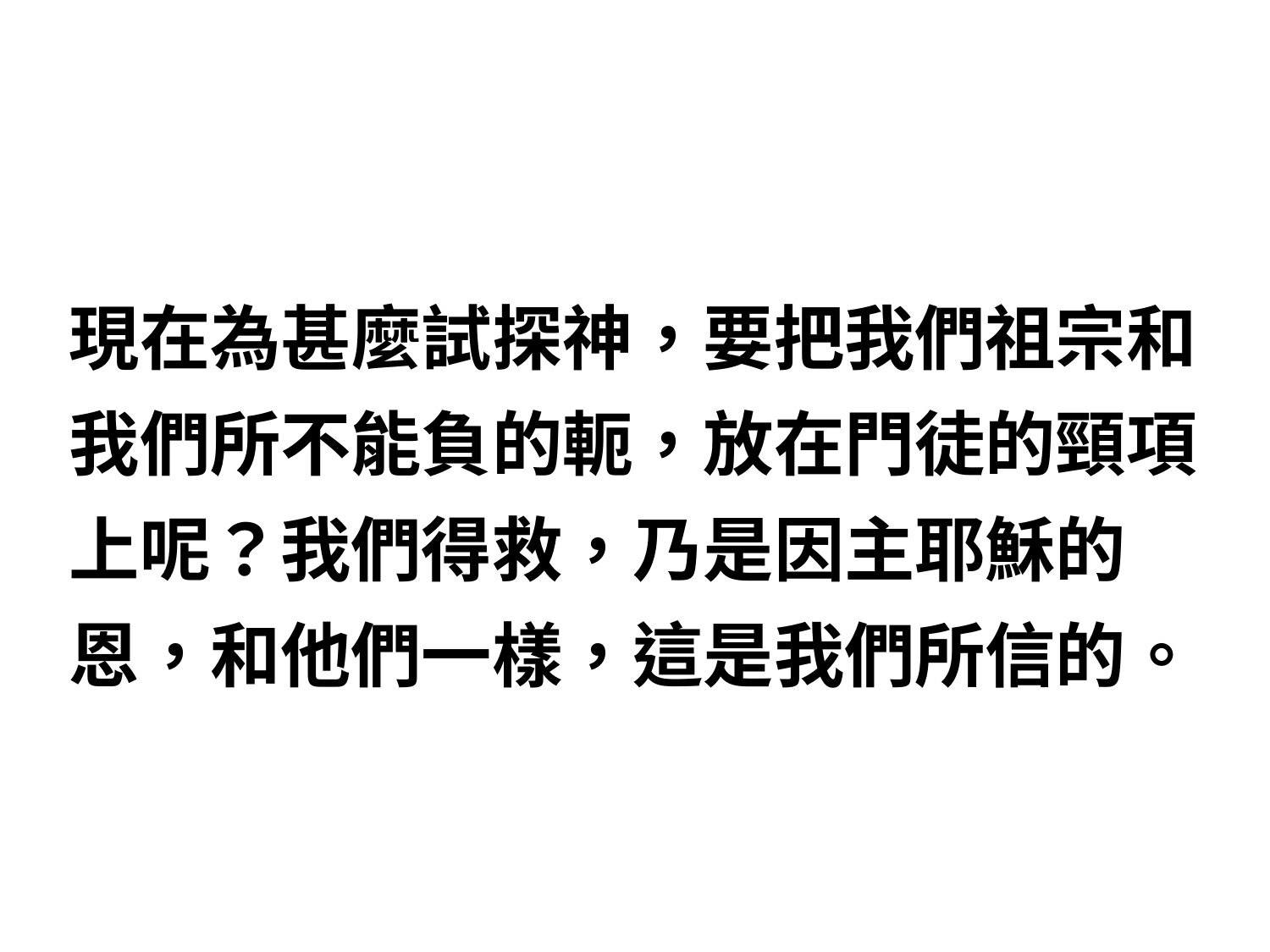

現在為甚麼試探神，要把我們祖宗和我們所不能負的軛，放在門徒的頸項上呢？我們得救，乃是因主耶穌的恩，和他們一樣，這是我們所信的。